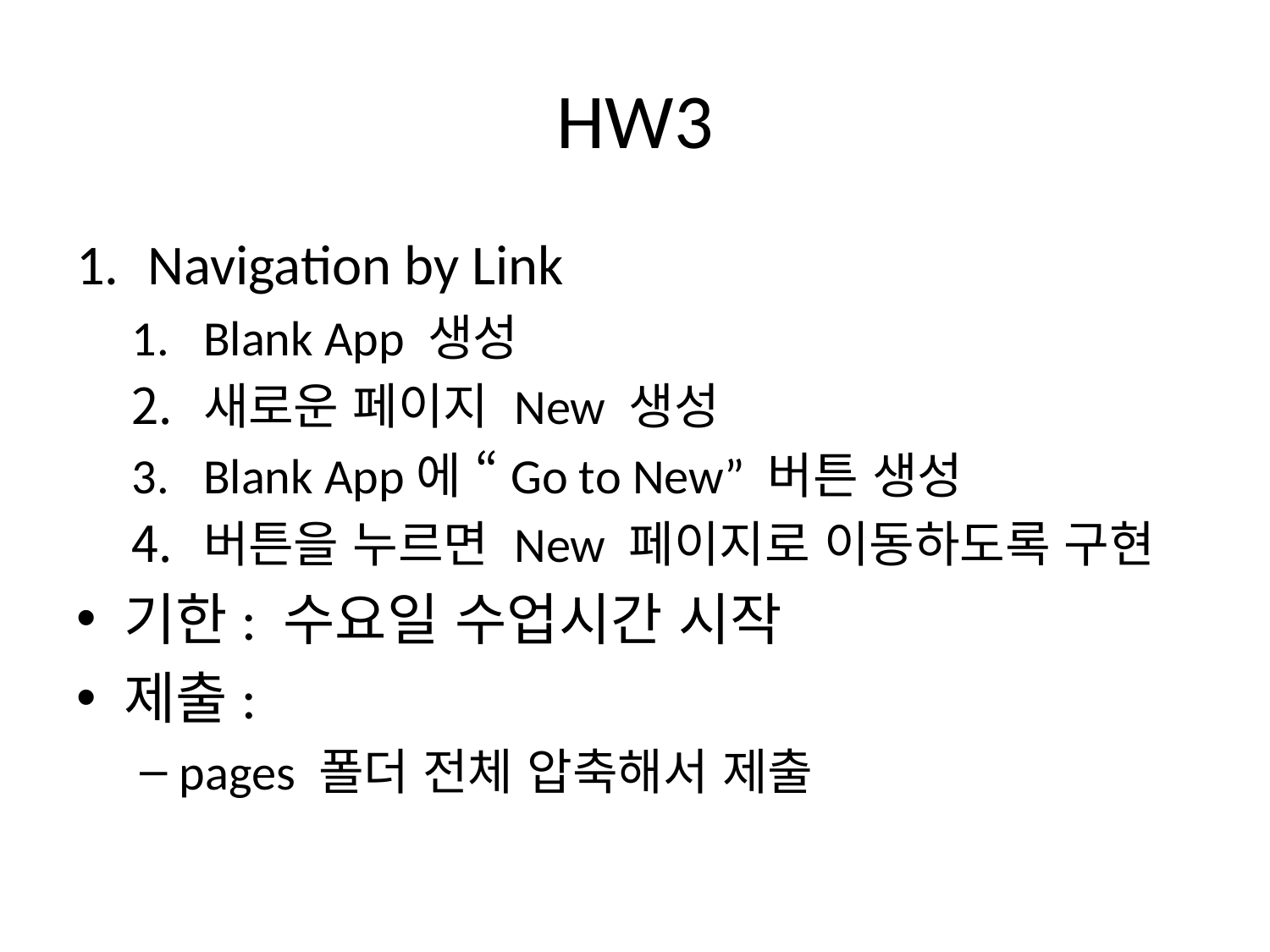

# HW3
Navigation by Link
Blank App 생성
새로운 페이지 New 생성
Blank App에 “Go to New” 버튼 생성
버튼을 누르면 New 페이지로 이동하도록 구현
기한: 수요일 수업시간 시작
제출:
pages 폴더 전체 압축해서 제출